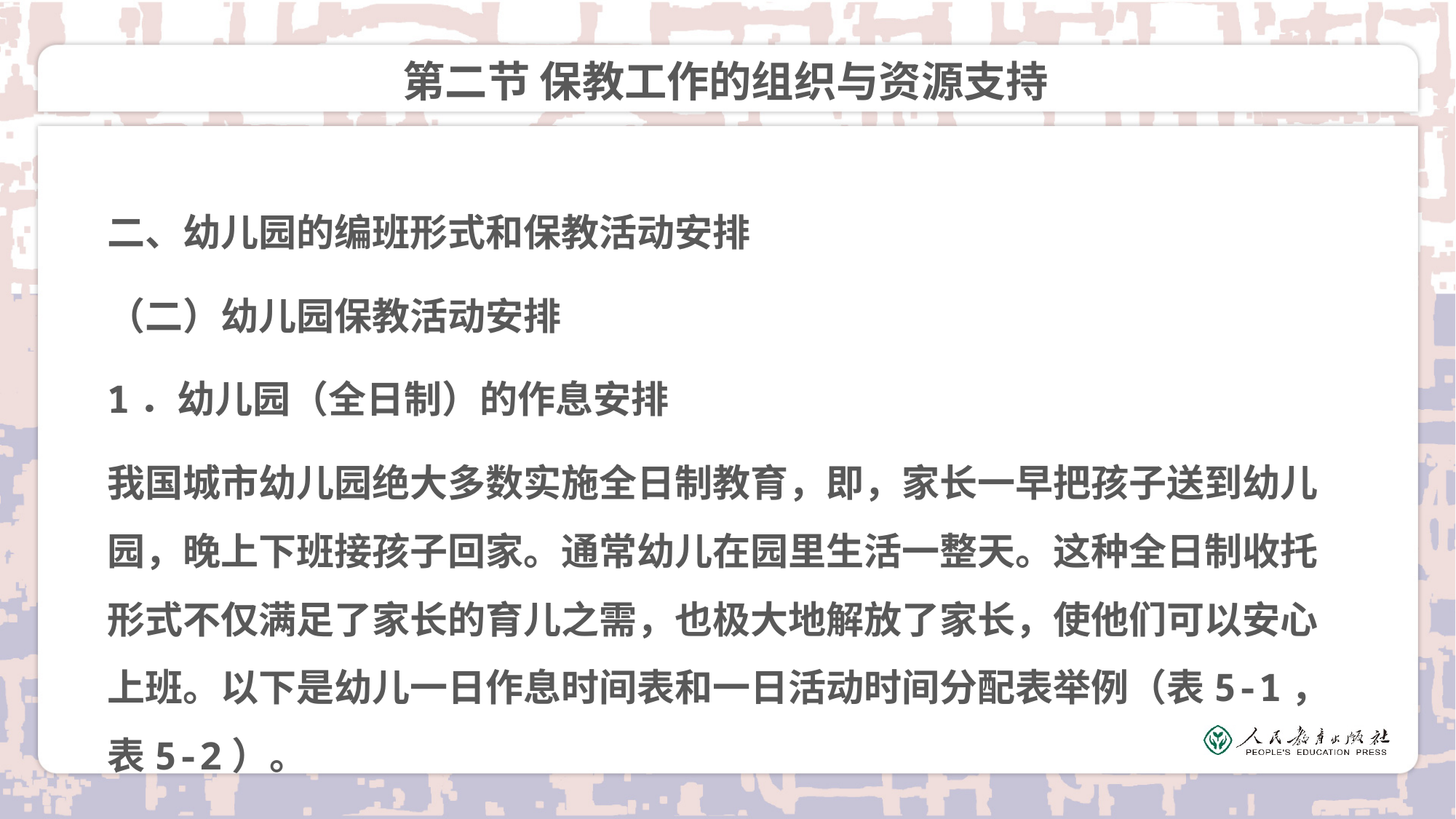

# 第二节 保教工作的组织与资源支持
二、幼儿园的编班形式和保教活动安排
（二）幼儿园保教活动安排
1．幼儿园（全日制）的作息安排
我国城市幼儿园绝大多数实施全日制教育，即，家长一早把孩子送到幼儿园，晚上下班接孩子回家。通常幼儿在园里生活一整天。这种全日制收托形式不仅满足了家长的育儿之需，也极大地解放了家长，使他们可以安心上班。以下是幼儿一日作息时间表和一日活动时间分配表举例（表5-1，表5-2）。